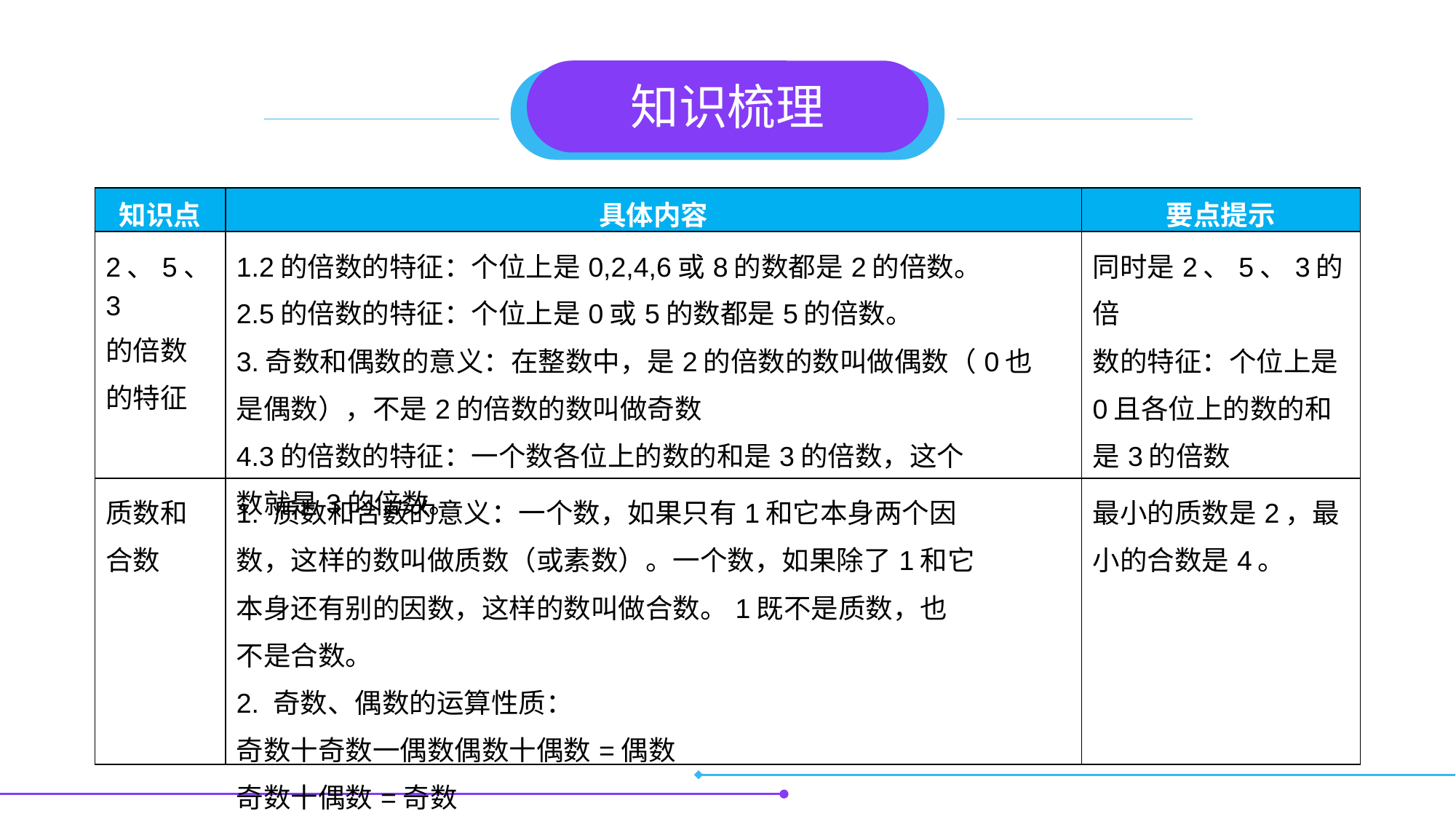

知识梳理
| 知识点 | 具体内容 | 要点提示 |
| --- | --- | --- |
| 2、5、3 的倍数 的特征 | 1.2的倍数的特征：个位上是0,2,4,6或8的数都是2的倍数。 2.5的倍数的特征：个位上是0或5的数都是5的倍数。 3.奇数和偶数的意义：在整数中，是2的倍数的数叫做偶数（0也 是偶数），不是2的倍数的数叫做奇数 4.3的倍数的特征：一个数各位上的数的和是3的倍数，这个 数就是3的倍数。 | 同时是2、5、3的倍 数的特征：个位上是 0且各位上的数的和 是3的倍数 |
| 质数和 合数 | 1. 质数和合薮的意义：一个数，如果只有1和它本身两个因 数，这样的数叫做质数（或素数）。一个数，如果除了1和它 本身还有别的因数，这样的数叫做合数。1既不是质数，也 不是合数。 2. 奇数、偶数的运算性质： 奇数十奇数一偶数偶数十偶数=偶数 奇数十偶数=奇数 | 最小的质数是2，最 小的合数是4。 |